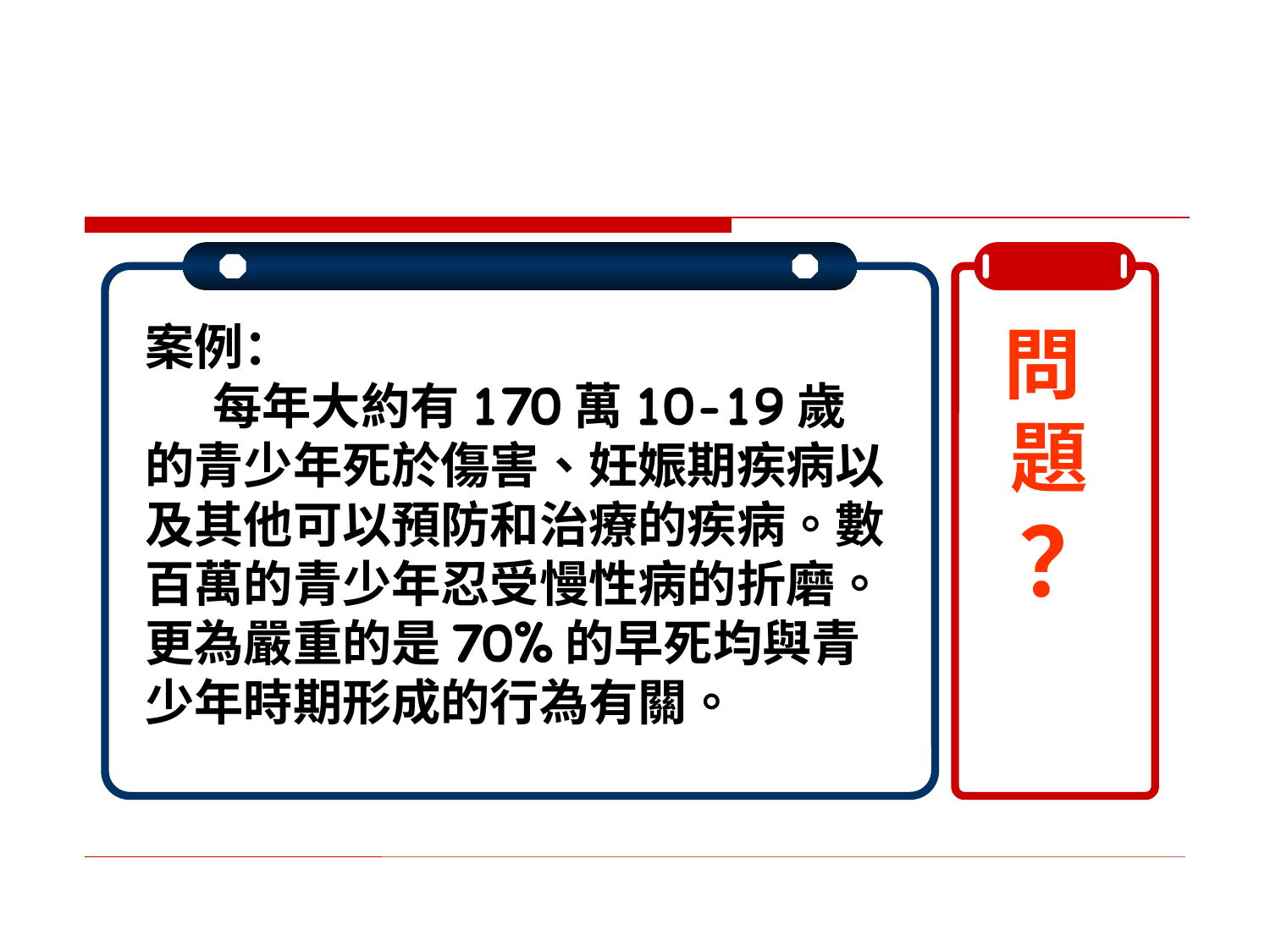

案例：
     每年大約有170萬10-19歲的青少年死於傷害、妊娠期疾病以及其他可以預防和治療的疾病。數百萬的青少年忍受慢性病的折磨。更為嚴重的是70%的早死均與青少年時期形成的行為有關。

 問
 題
 ？